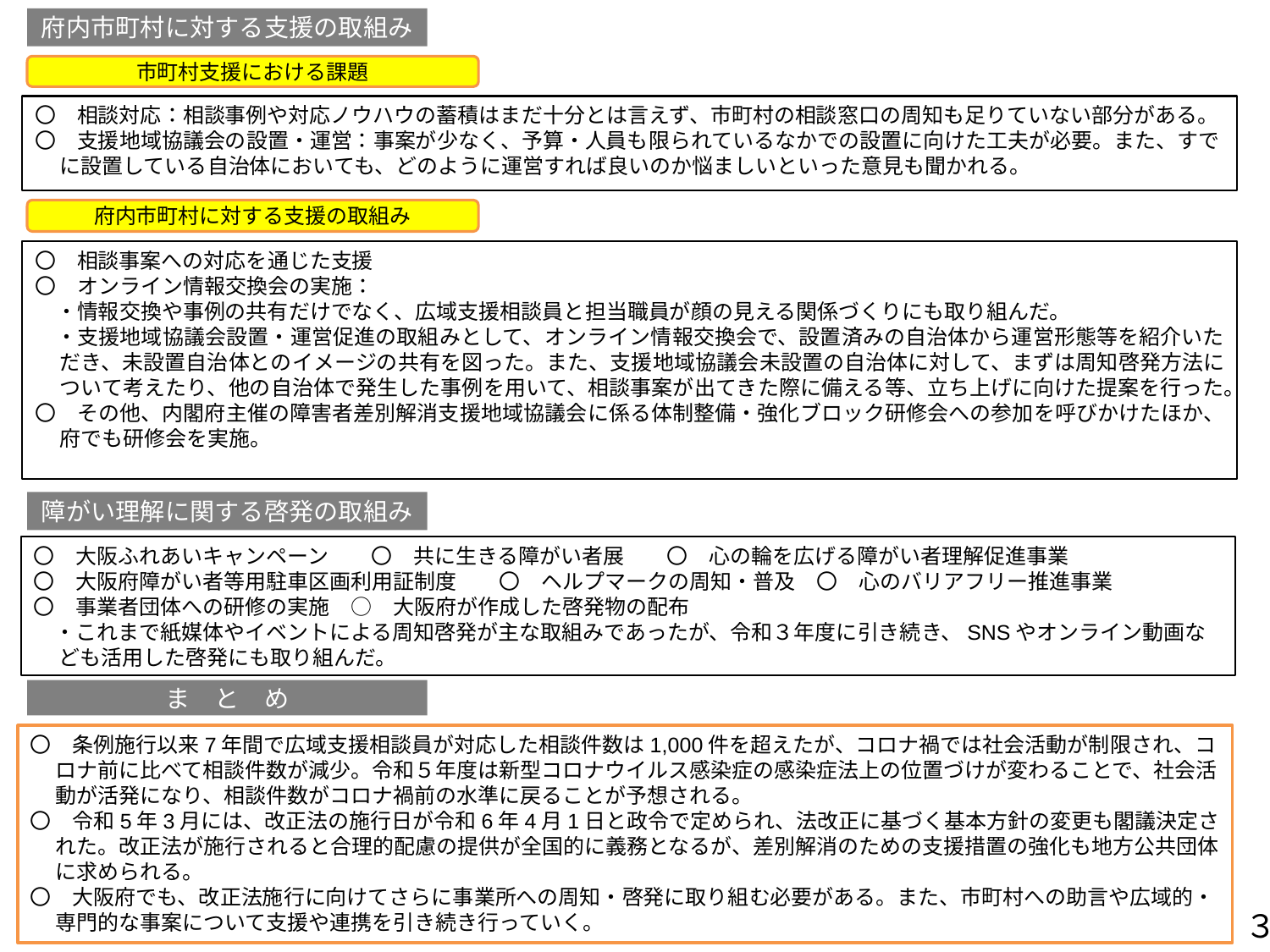

府内市町村に対する支援の取組み
市町村支援における課題
〇　相談対応：相談事例や対応ノウハウの蓄積はまだ十分とは言えず、市町村の相談窓口の周知も足りていない部分がある。
〇　支援地域協議会の設置・運営：事案が少なく、予算・人員も限られているなかでの設置に向けた工夫が必要。また、すでに設置している自治体においても、どのように運営すれば良いのか悩ましいといった意見も聞かれる。
府内市町村に対する支援の取組み
〇　相談事案への対応を通じた支援
〇　オンライン情報交換会の実施：
　・情報交換や事例の共有だけでなく、広域支援相談員と担当職員が顔の見える関係づくりにも取り組んだ。
　・支援地域協議会設置・運営促進の取組みとして、オンライン情報交換会で、設置済みの自治体から運営形態等を紹介いただき、未設置自治体とのイメージの共有を図った。また、支援地域協議会未設置の自治体に対して、まずは周知啓発方法について考えたり、他の自治体で発生した事例を用いて、相談事案が出てきた際に備える等、立ち上げに向けた提案を行った。
〇　その他、内閣府主催の障害者差別解消支援地域協議会に係る体制整備・強化ブロック研修会への参加を呼びかけたほか、府でも研修会を実施。

障がい理解に関する啓発の取組み
〇　大阪ふれあいキャンペーン　　〇　共に生きる障がい者展　　〇　心の輪を広げる障がい者理解促進事業
〇　大阪府障がい者等用駐車区画利用証制度　　〇　ヘルプマークの周知・普及　〇　心のバリアフリー推進事業
〇　事業者団体への研修の実施　○　大阪府が作成した啓発物の配布
　・これまで紙媒体やイベントによる周知啓発が主な取組みであったが、令和３年度に引き続き、SNSやオンライン動画なども活用した啓発にも取り組んだ。
ま　と　め
〇　条例施行以来7年間で広域支援相談員が対応した相談件数は1,000件を超えたが、コロナ禍では社会活動が制限され、コロナ前に比べて相談件数が減少。令和５年度は新型コロナウイルス感染症の感染症法上の位置づけが変わることで、社会活動が活発になり、相談件数がコロナ禍前の水準に戻ることが予想される。
〇　令和5年3月には、改正法の施行日が令和6年4月1日と政令で定められ、法改正に基づく基本方針の変更も閣議決定された。改正法が施行されると合理的配慮の提供が全国的に義務となるが、差別解消のための支援措置の強化も地方公共団体に求められる。
〇　大阪府でも、改正法施行に向けてさらに事業所への周知・啓発に取り組む必要がある。また、市町村への助言や広域的・専門的な事案について支援や連携を引き続き行っていく。
３